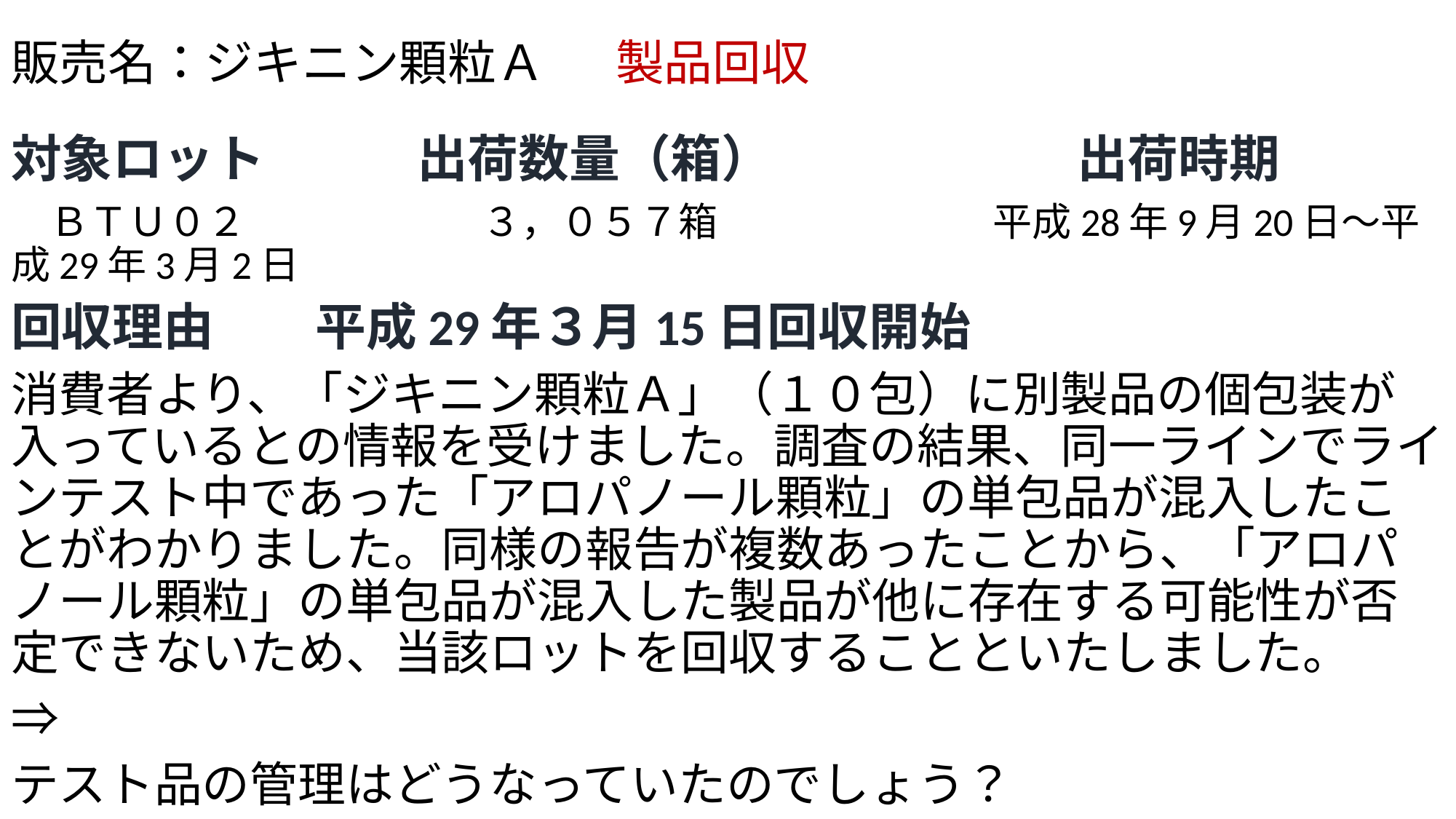

# 販売名：ジキニン顆粒Ａ 　 製品回収
対象ロット　　　出荷数量（箱）　　　　　　出荷時期
　ＢＴＵ０２　　　　　　３，０５７箱　　　　　　　平成28年9月20日～平成29年3月2日
回収理由　　平成29年３月15日回収開始
消費者より、「ジキニン顆粒Ａ」（１０包）に別製品の個包装が入っているとの情報を受けました。調査の結果、同一ラインでラインテスト中であった「アロパノール顆粒」の単包品が混入したことがわかりました。同様の報告が複数あったことから、「アロパノール顆粒」の単包品が混入した製品が他に存在する可能性が否定できないため、当該ロットを回収することといたしました。
⇒
テスト品の管理はどうなっていたのでしょう？